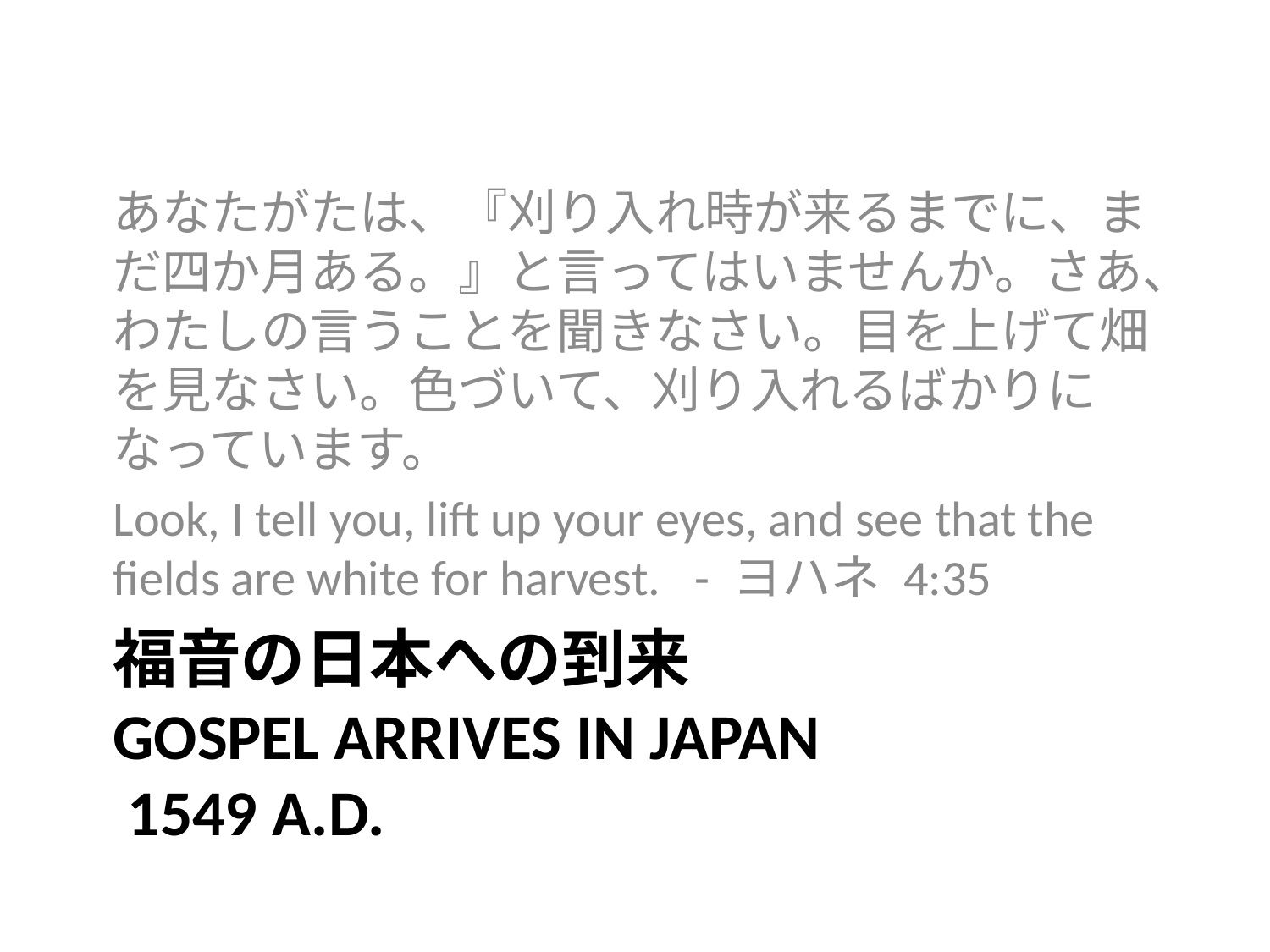

あなたがたは、『刈り入れ時が来るまでに、まだ四か月ある。』と言ってはいませんか。さあ、わたしの言うことを聞きなさい。目を上げて畑を見なさい。色づいて、刈り入れるばかりになっています。
Look, I tell you, lift up your eyes, and see that the fields are white for harvest.   - ヨハネ 4:35
# 福音の日本への到来 Gospel Arrives in Japan 1549 A.D.